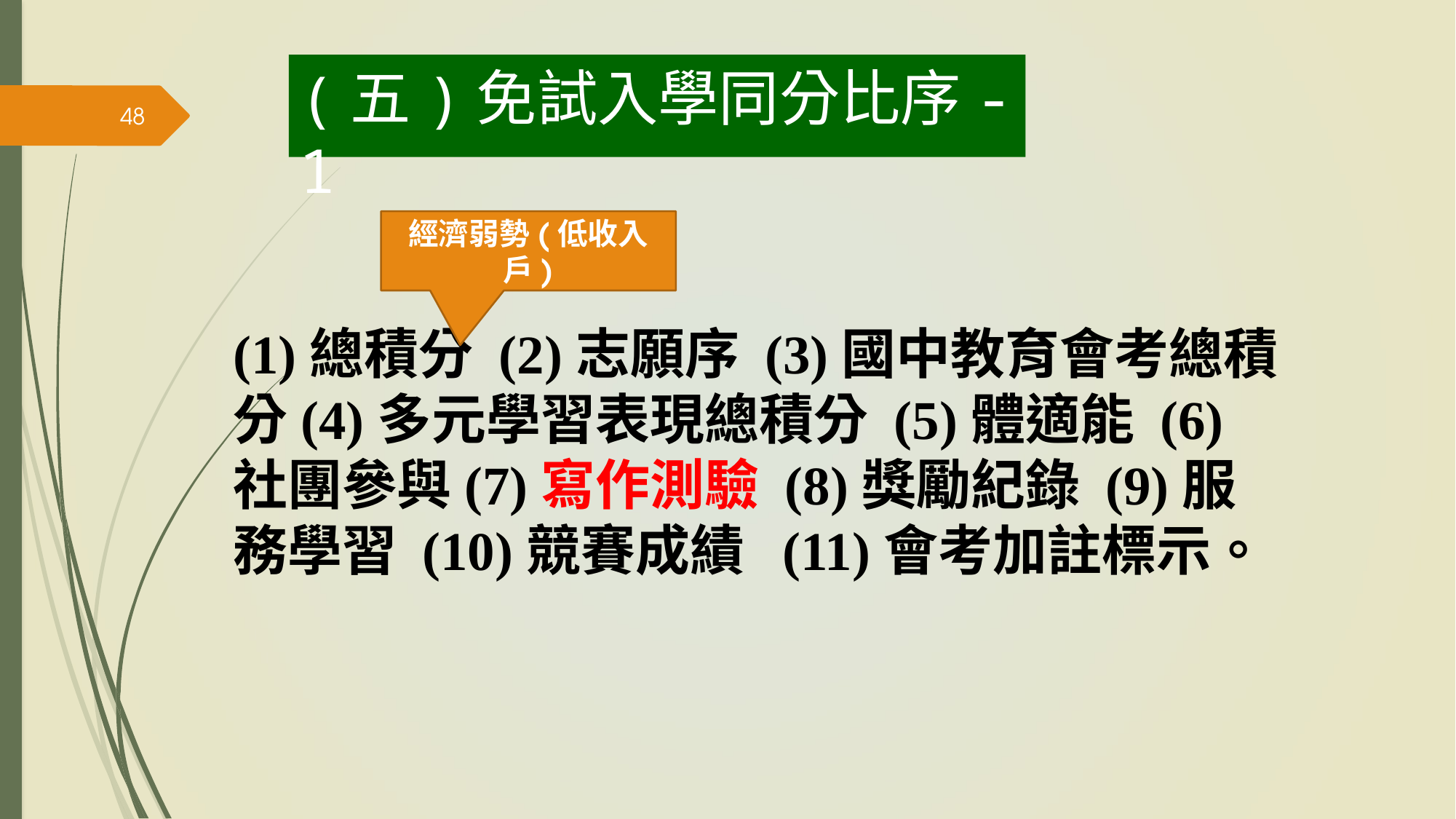

# (五)免試入學同分比序-1
48
經濟弱勢(低收入戶)
(1)總積分 (2)志願序 (3)國中教育會考總積分(4)多元學習表現總積分 (5)體適能 (6)社團參與(7)寫作測驗 (8)獎勵紀錄 (9)服務學習 (10)競賽成績  (11)會考加註標示。